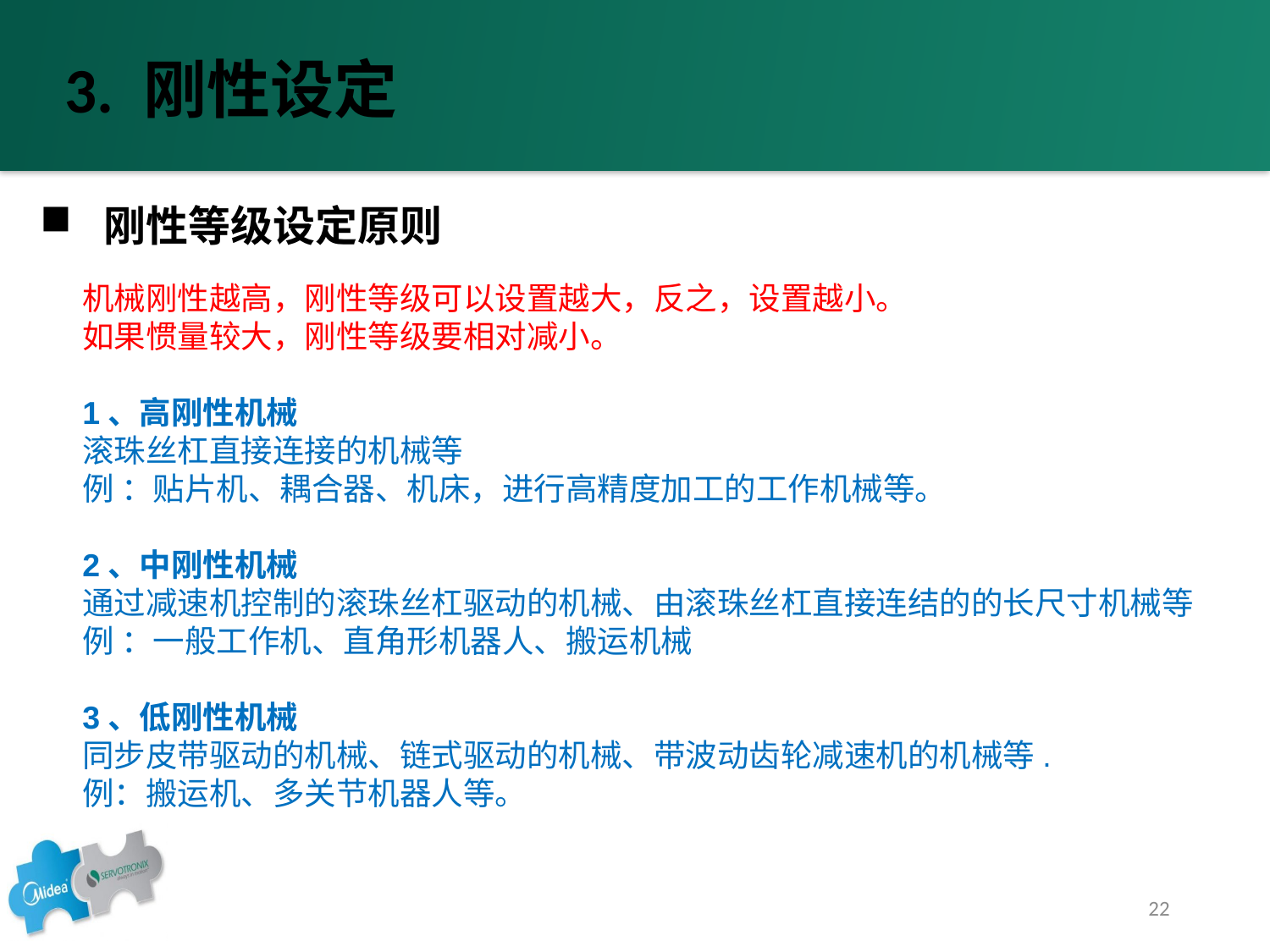

3. 刚性设定
刚性等级设定原则
机械刚性越高，刚性等级可以设置越大，反之，设置越小。
如果惯量较大，刚性等级要相对减小。

1、高刚性机械
滚珠丝杠直接连接的机械等
例 ：贴片机、耦合器、机床，进行高精度加工的工作机械等。

2、中刚性机械
通过减速机控制的滚珠丝杠驱动的机械、由滚珠丝杠直接连结的的长尺寸机械等
例 ：一般工作机、直角形机器人、搬运机械

3、低刚性机械
同步皮带驱动的机械、链式驱动的机械、带波动齿轮减速机的机械等.
例：搬运机、多关节机器人等。
22